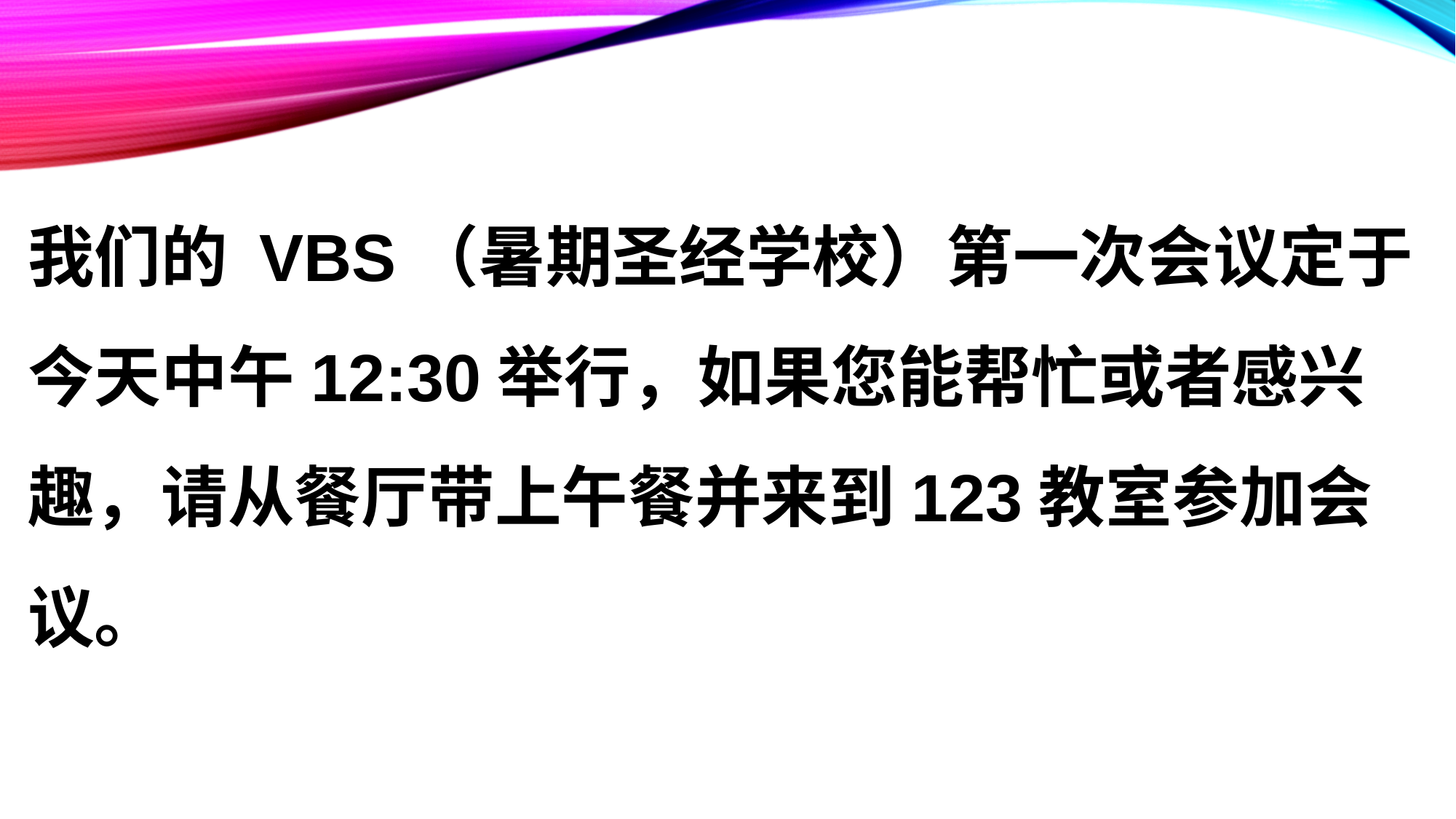

我们的 VBS（暑期圣经学校）第一次会议定于今天中午12:30举行，如果您能帮忙或者感兴趣，请从餐厅带上午餐并来到123教室参加会议。